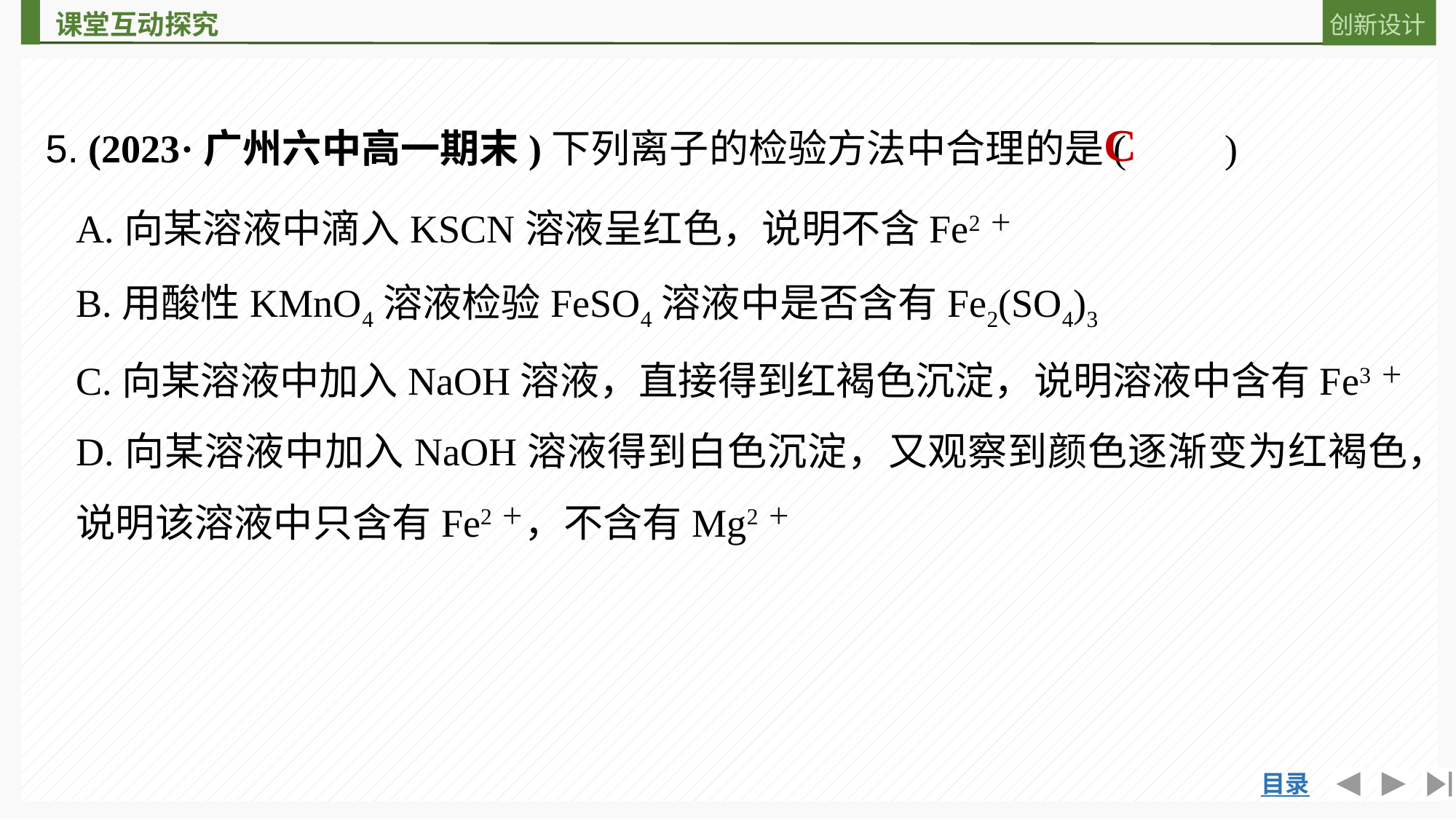

5. (2023·广州六中高一期末)下列离子的检验方法中合理的是(　　)
C
A.向某溶液中滴入KSCN溶液呈红色，说明不含Fe2＋
B.用酸性KMnO4溶液检验FeSO4溶液中是否含有Fe2(SO4)3
C.向某溶液中加入NaOH溶液，直接得到红褐色沉淀，说明溶液中含有Fe3＋
D.向某溶液中加入NaOH溶液得到白色沉淀，又观察到颜色逐渐变为红褐色，说明该溶液中只含有Fe2＋，不含有Mg2＋